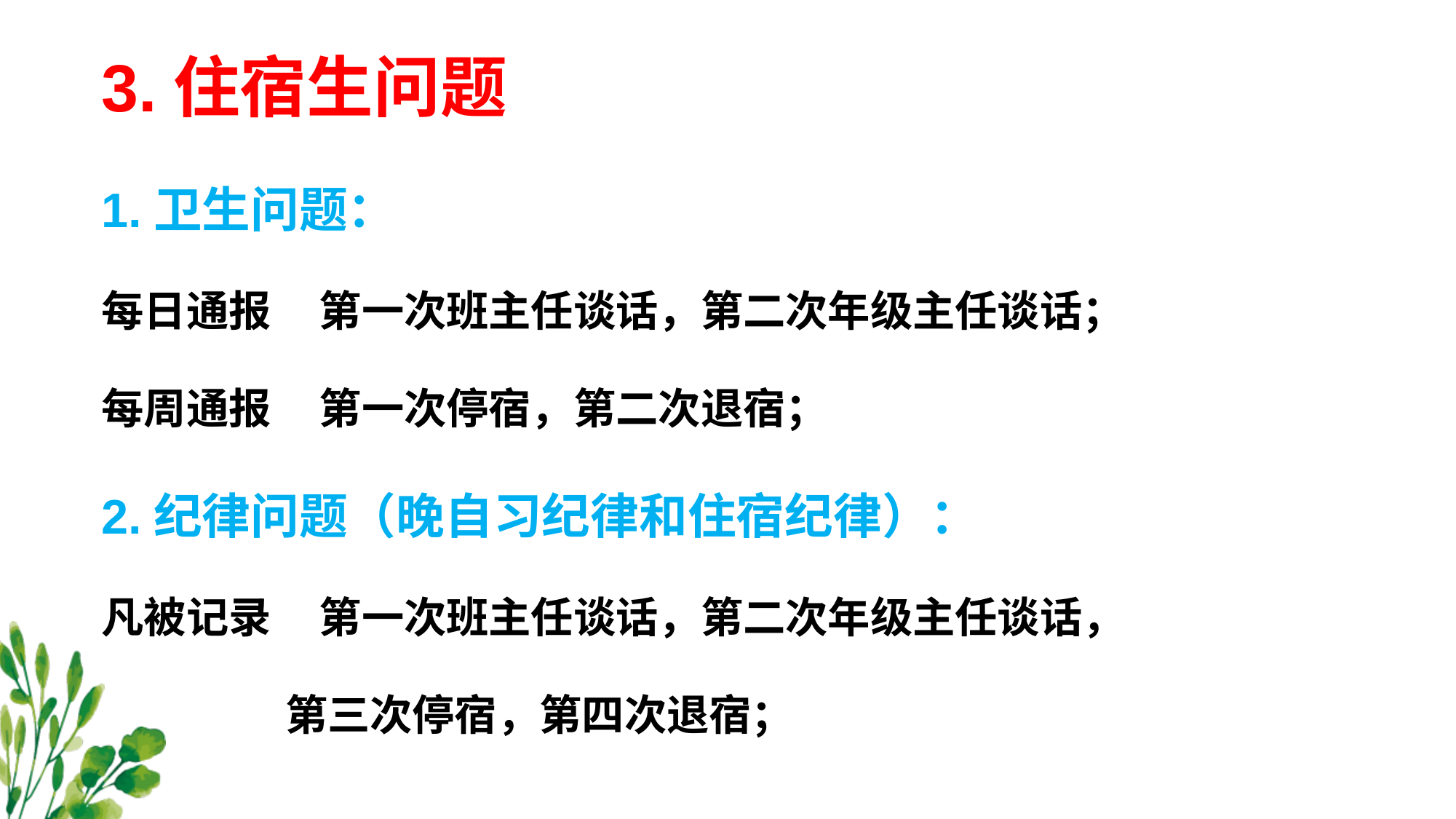

3.住宿生问题
1.卫生问题：
每日通报     第一次班主任谈话，第二次年级主任谈话；
每周通报     第一次停宿，第二次退宿；
2.纪律问题（晚自习纪律和住宿纪律）：
凡被记录     第一次班主任谈话，第二次年级主任谈话，
                  第三次停宿，第四次退宿；